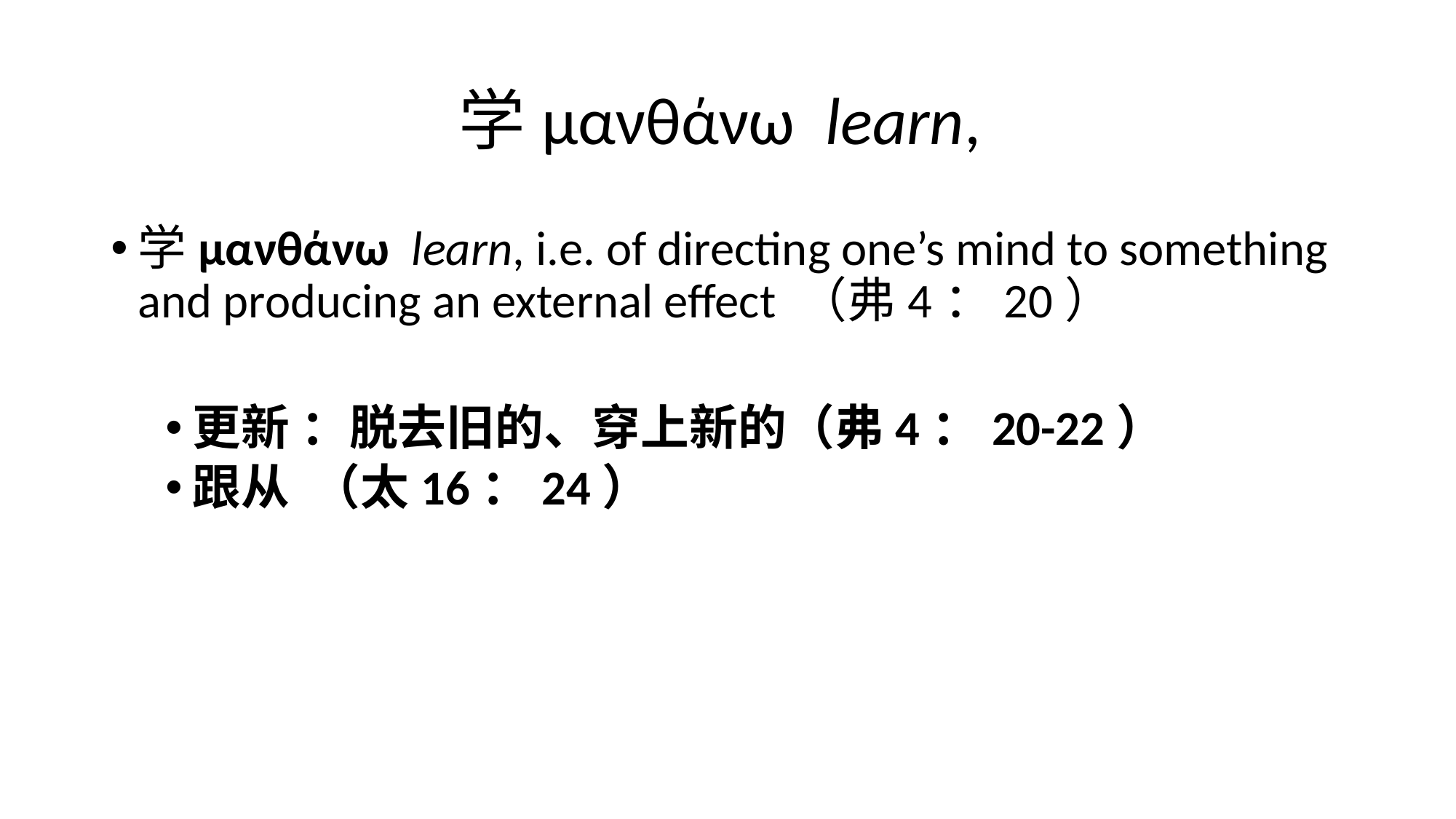

# 学μανθάνω  learn,
学μανθάνω  learn, i.e. of directing one’s mind to something and producing an external effect （弗4：20）

更新 ：脱去旧的、穿上新的（弗4：20-22）
跟从  （太16：24）